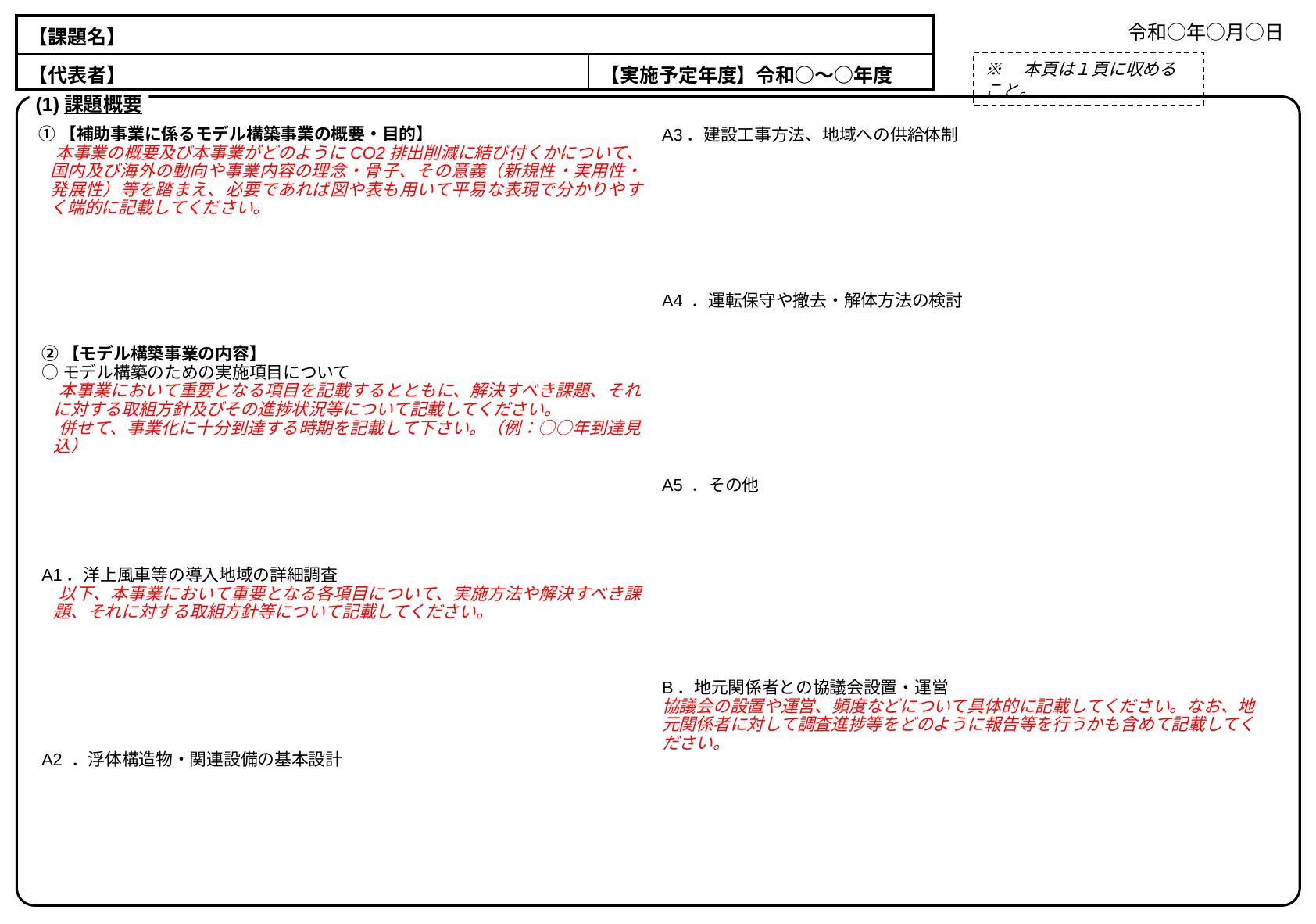

令和○年○月○日
| 【課題名】 |  |
| --- | --- |
| 【代表者】 | 【実施予定年度】令和○～○年度 |
※　本頁は１頁に収めること。
(1)課題概要

①【補助事業に係るモデル構築事業の概要・目的】
　本事業の概要及び本事業がどのようにCO2排出削減に結び付くかについて、 国内及び海外の動向や事業内容の理念・骨子、その意義（新規性・実用性・発展性）等を踏まえ、必要であれば図や表も用いて平易な表現で分かりやすく端的に記載してください。

A3．建設工事方法、地域への供給体制

A4 ．運転保守や撤去・解体方法の検討

A5 ．その他

B．地元関係者との協議会設置・運営
協議会の設置や運営、頻度などについて具体的に記載してください。なお、地元関係者に対して調査進捗等をどのように報告等を行うかも含めて記載してください。

②【モデル構築事業の内容】
○モデル構築のための実施項目について
　本事業において重要となる項目を記載するとともに、解決すべき課題、それに対する取組方針及びその進捗状況等について記載してください。
　併せて、事業化に十分到達する時期を記載して下さい。（例：○○年到達見込）

A1．洋上風車等の導入地域の詳細調査
　以下、本事業において重要となる各項目について、実施方法や解決すべき課題、それに対する取組方針等について記載してください。

A2 ．浮体構造物・関連設備の基本設計